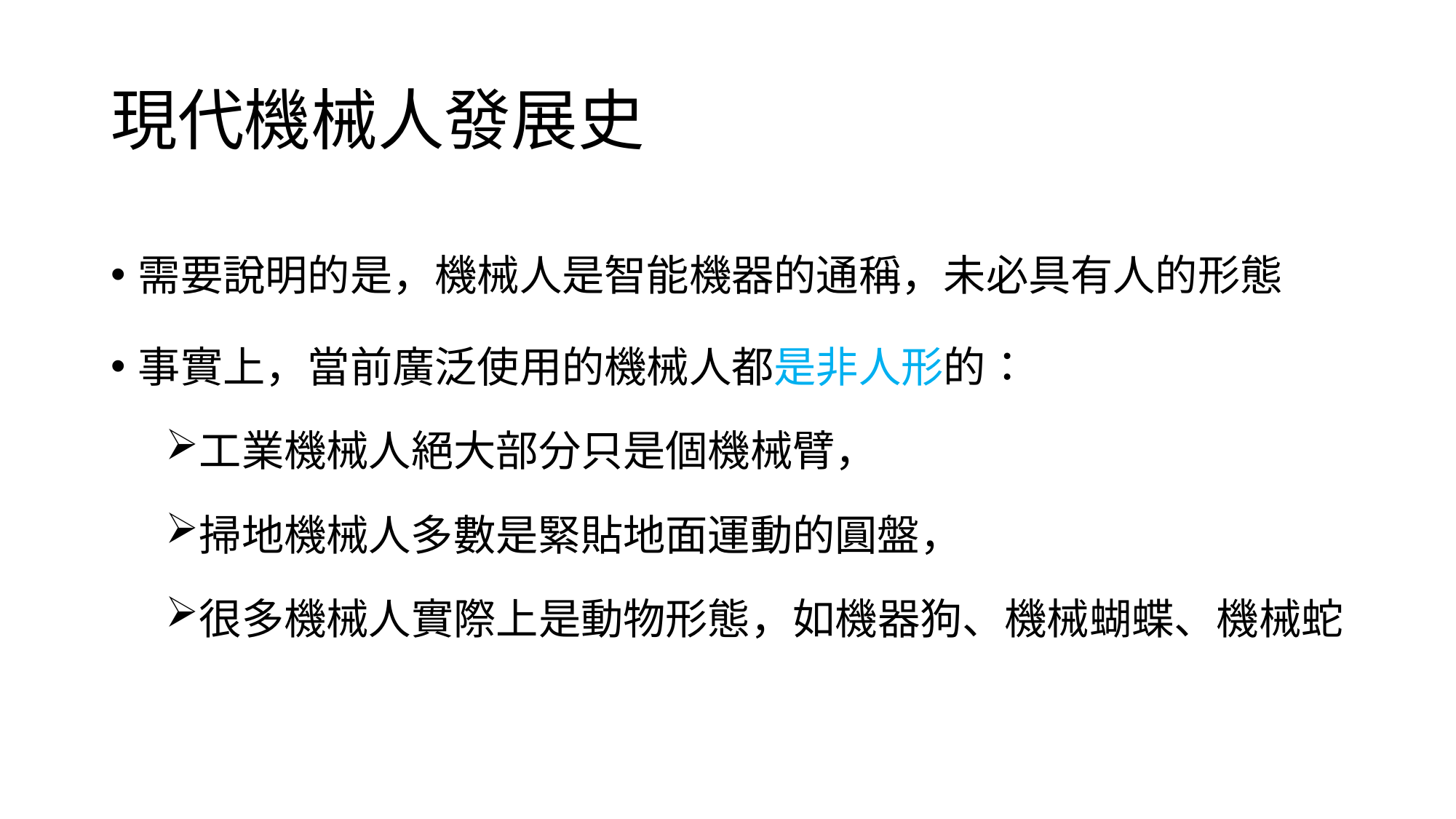

# 現代機械人發展史
需要說明的是，機械人是智能機器的通稱，未必具有人的形態
事實上，當前廣泛使用的機械人都是非人形的：
工業機械人絕大部分只是個機械臂，
掃地機械人多數是緊貼地面運動的圓盤，
很多機械人實際上是動物形態，如機器狗、機械蝴蝶、機械蛇